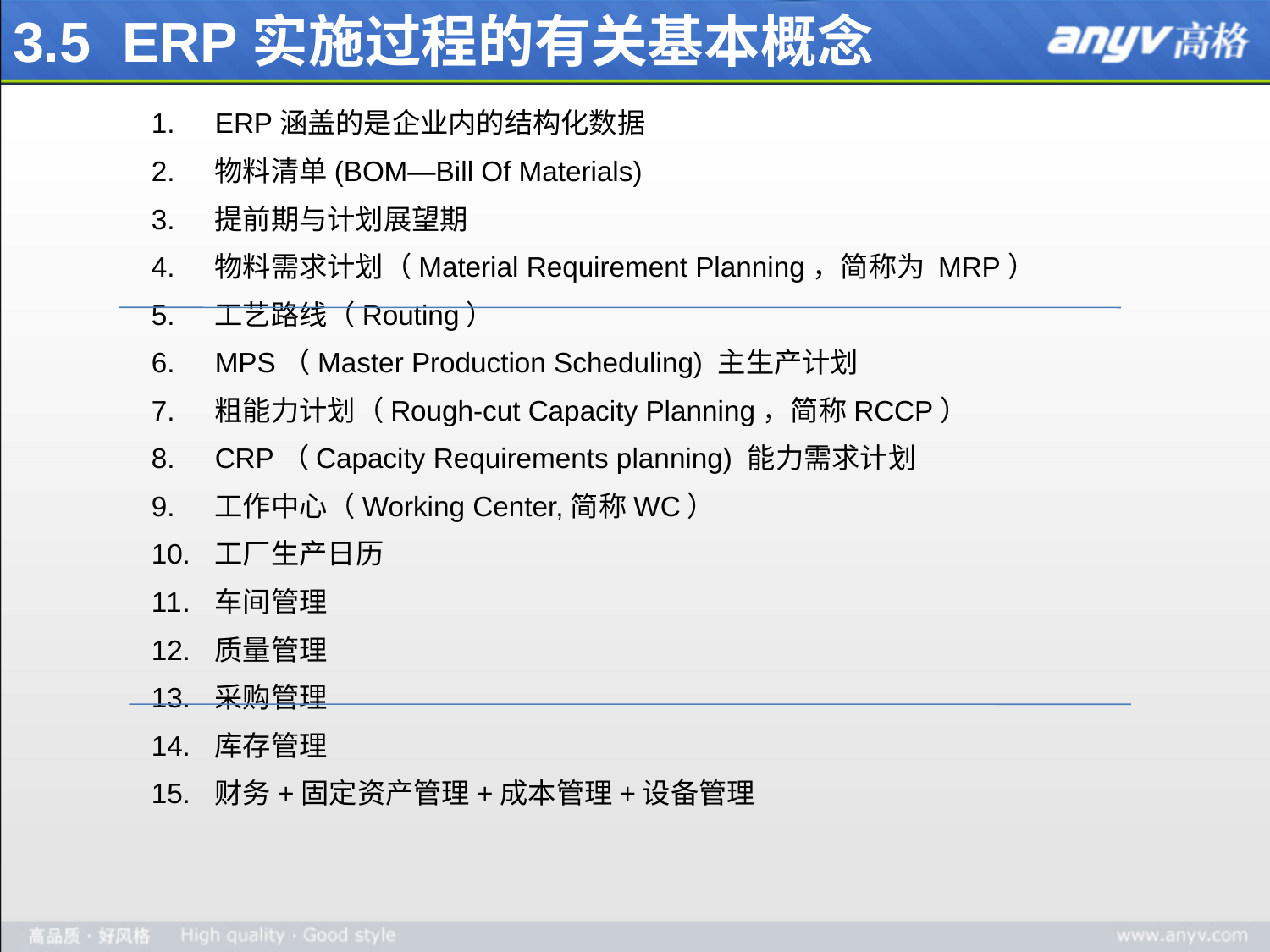

# 3.5  ERP实施过程的有关基本概念
ERP涵盖的是企业内的结构化数据
物料清单(BOM—Bill Of Materials)
提前期与计划展望期
物料需求计划（Material Requirement Planning，简称为 MRP）
工艺路线（Routing）
MPS（Master Production Scheduling) 主生产计划
粗能力计划（Rough-cut Capacity Planning，简称RCCP）
CRP（Capacity Requirements planning) 能力需求计划
工作中心（Working Center,简称WC）
工厂生产日历
车间管理
质量管理
采购管理
库存管理
财务+固定资产管理+成本管理+设备管理